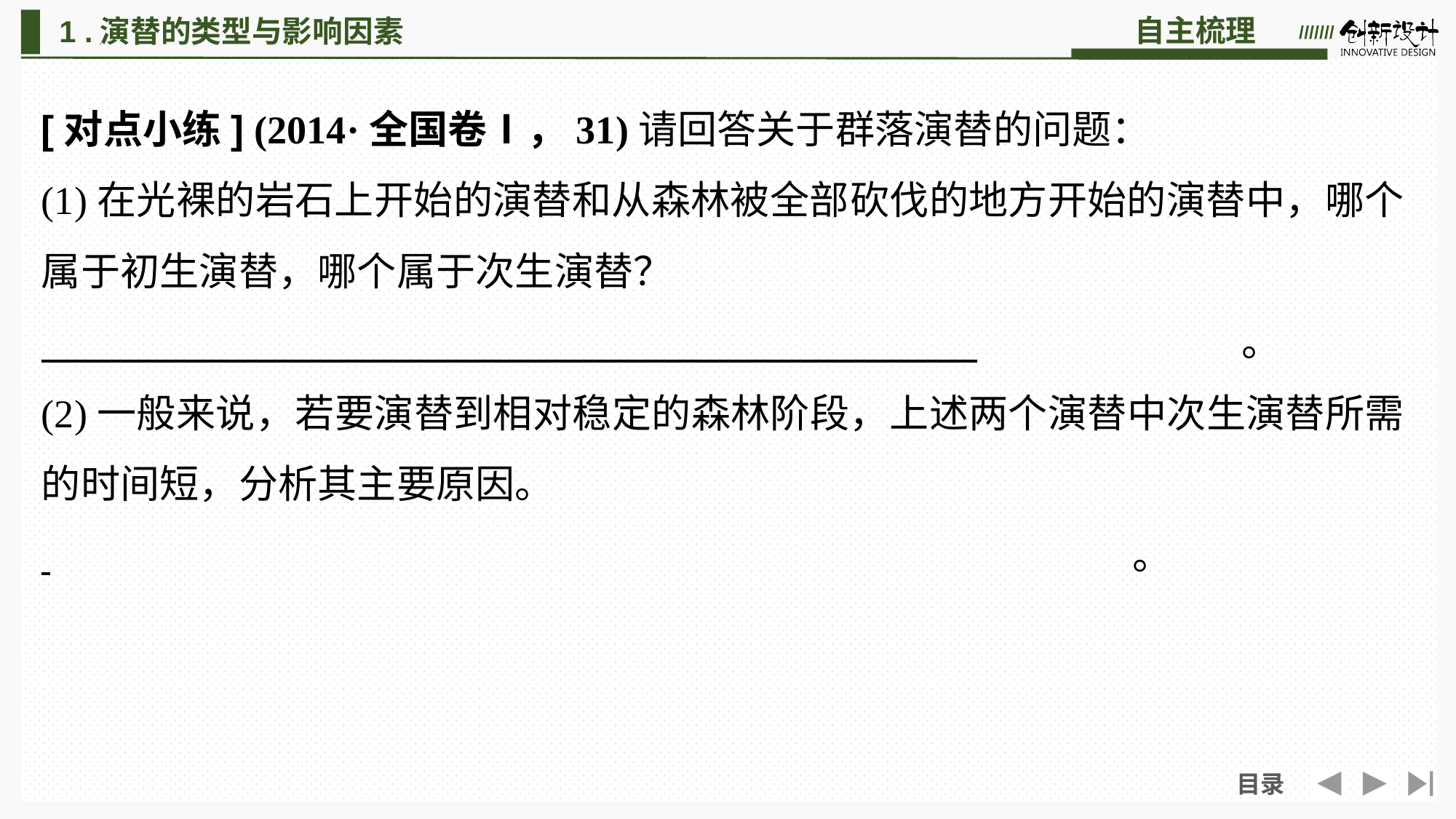

[对点小练] (2014·全国卷Ⅰ，31)请回答关于群落演替的问题：
(1)在光裸的岩石上开始的演替和从森林被全部砍伐的地方开始的演替中，哪个属于初生演替，哪个属于次生演替？
                                                                                                         			。
(2)一般来说，若要演替到相对稳定的森林阶段，上述两个演替中次生演替所需的时间短，分析其主要原因。
 										。